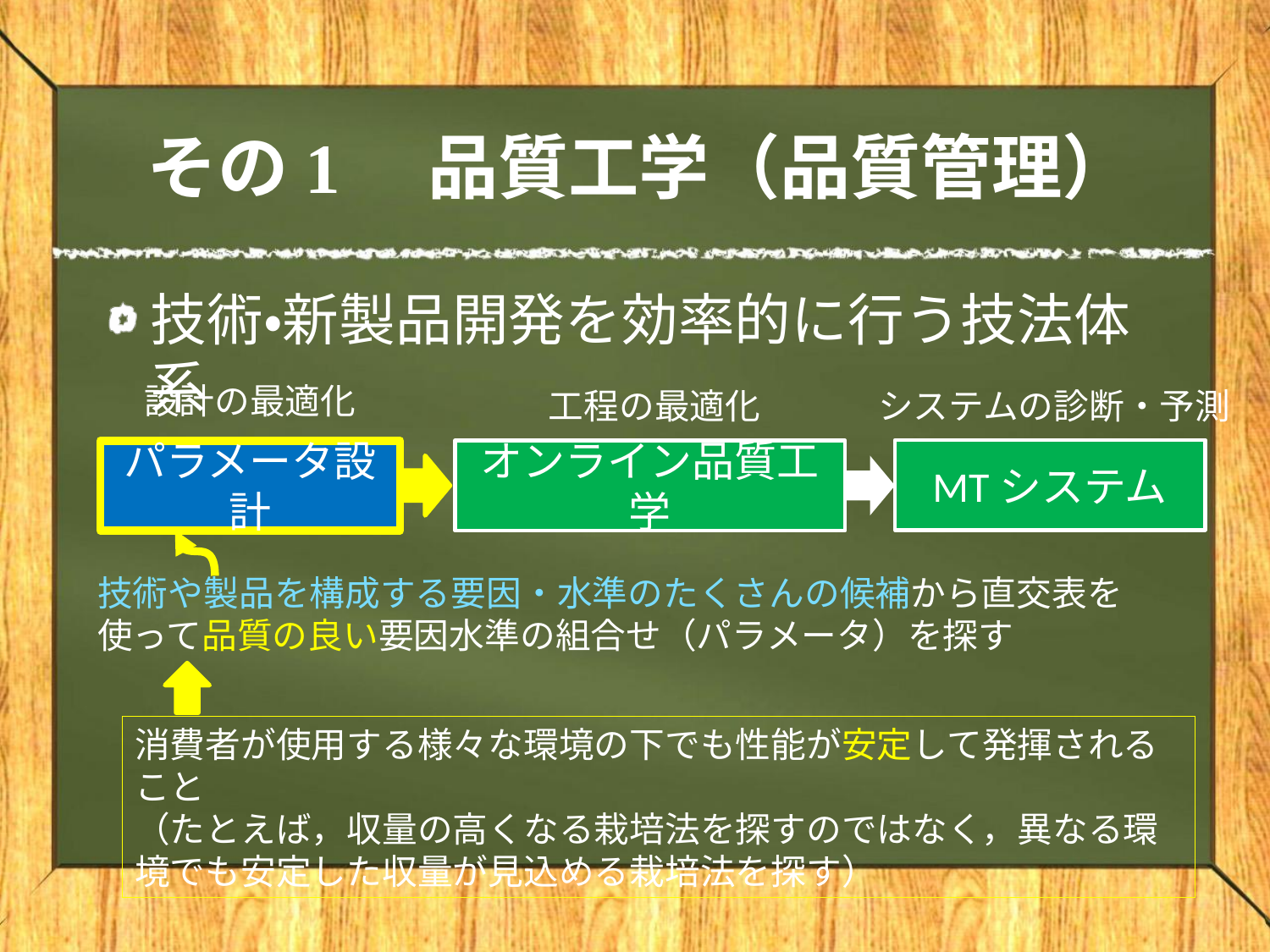

# その1　品質工学（品質管理）
技術・新製品開発を効率的に行う技法体系
設計の最適化
工程の最適化
システムの診断・予測
MTシステム
オンライン品質工学
パラメータ設計

技術や製品を構成する要因・水準のたくさんの候補から直交表を使って品質の良い要因水準の組合せ（パラメータ）を探す

消費者が使用する様々な環境の下でも性能が安定して発揮されること
（たとえば，収量の高くなる栽培法を探すのではなく，異なる環境でも安定した収量が見込める栽培法を探す）